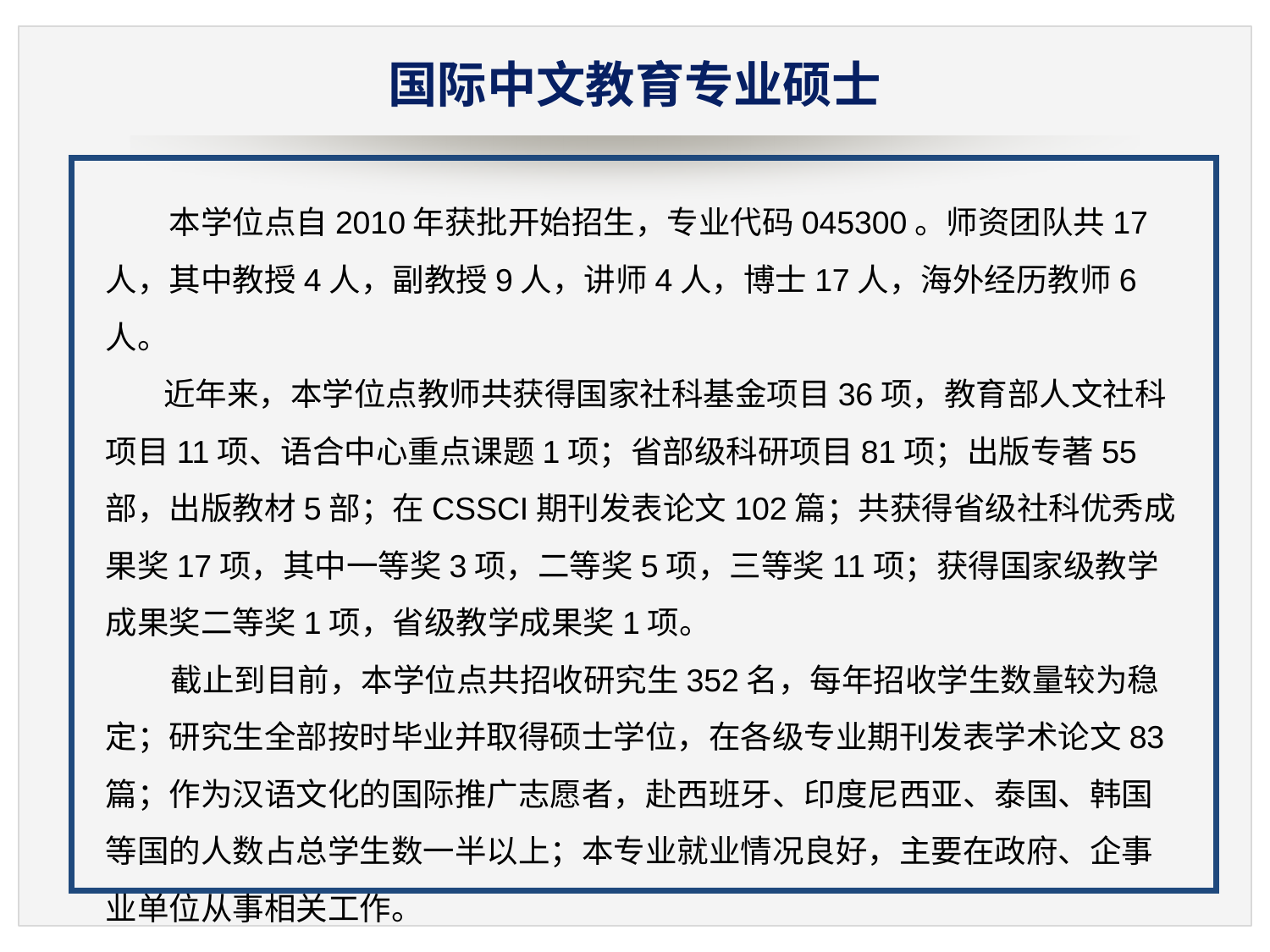

# 国际中文教育专业硕士

       本学位点自2010年获批开始招生，专业代码045300。师资团队共17人，其中教授4人，副教授9人，讲师4人，博士17人，海外经历教师6人。
       近年来，本学位点教师共获得国家社科基金项目36项，教育部人文社科项目11项、语合中心重点课题1项；省部级科研项目81项；出版专著55部，出版教材5部；在CSSCI期刊发表论文102篇；共获得省级社科优秀成果奖17项，其中一等奖3项，二等奖5项，三等奖11项；获得国家级教学成果奖二等奖1项，省级教学成果奖1项。
        截止到目前，本学位点共招收研究生352名，每年招收学生数量较为稳定；研究生全部按时毕业并取得硕士学位，在各级专业期刊发表学术论文83篇；作为汉语文化的国际推广志愿者，赴西班牙、印度尼西亚、泰国、韩国等国的人数占总学生数一半以上；本专业就业情况良好，主要在政府、企事业单位从事相关工作。